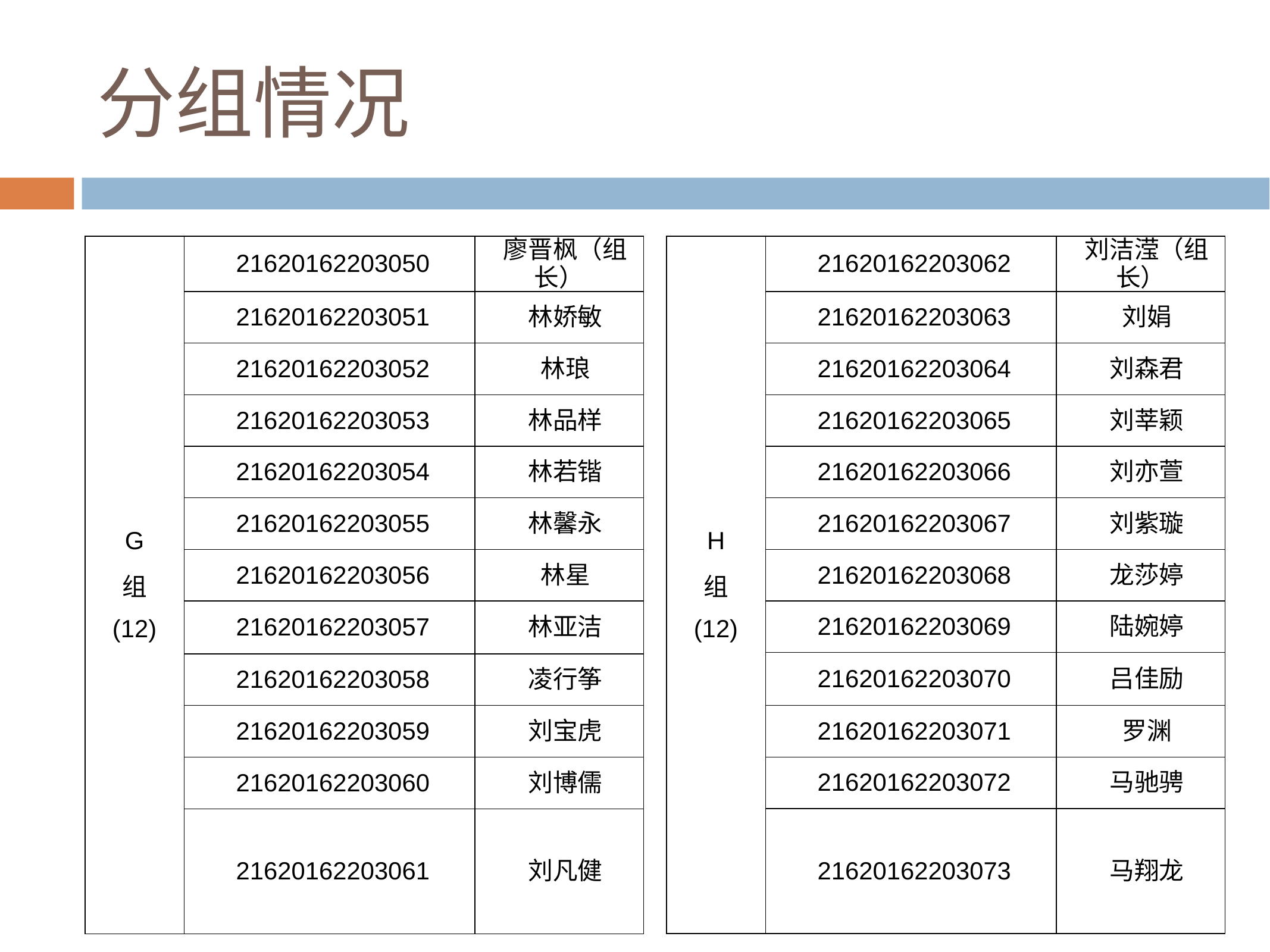

# 分组情况
| G 组 (12) | 21620162203050 | 廖晋枫（组长） |
| --- | --- | --- |
|  | 21620162203051 | 林娇敏 |
|  | 21620162203052 | 林琅 |
|  | 21620162203053 | 林品样 |
|  | 21620162203054 | 林若锴 |
|  | 21620162203055 | 林馨永 |
|  | 21620162203056 | 林星 |
|  | 21620162203057 | 林亚洁 |
|  | 21620162203058 | 凌行筝 |
|  | 21620162203059 | 刘宝虎 |
|  | 21620162203060 | 刘博儒 |
|  | 21620162203061 | 刘凡健 |
| H 组 (12) | 21620162203062 | 刘洁滢（组长） |
| --- | --- | --- |
|  | 21620162203063 | 刘娟 |
|  | 21620162203064 | 刘森君 |
|  | 21620162203065 | 刘莘颖 |
|  | 21620162203066 | 刘亦萱 |
|  | 21620162203067 | 刘紫璇 |
|  | 21620162203068 | 龙莎婷 |
|  | 21620162203069 | 陆婉婷 |
|  | 21620162203070 | 吕佳励 |
|  | 21620162203071 | 罗渊 |
|  | 21620162203072 | 马驰骋 |
|  | 21620162203073 | 马翔龙 |